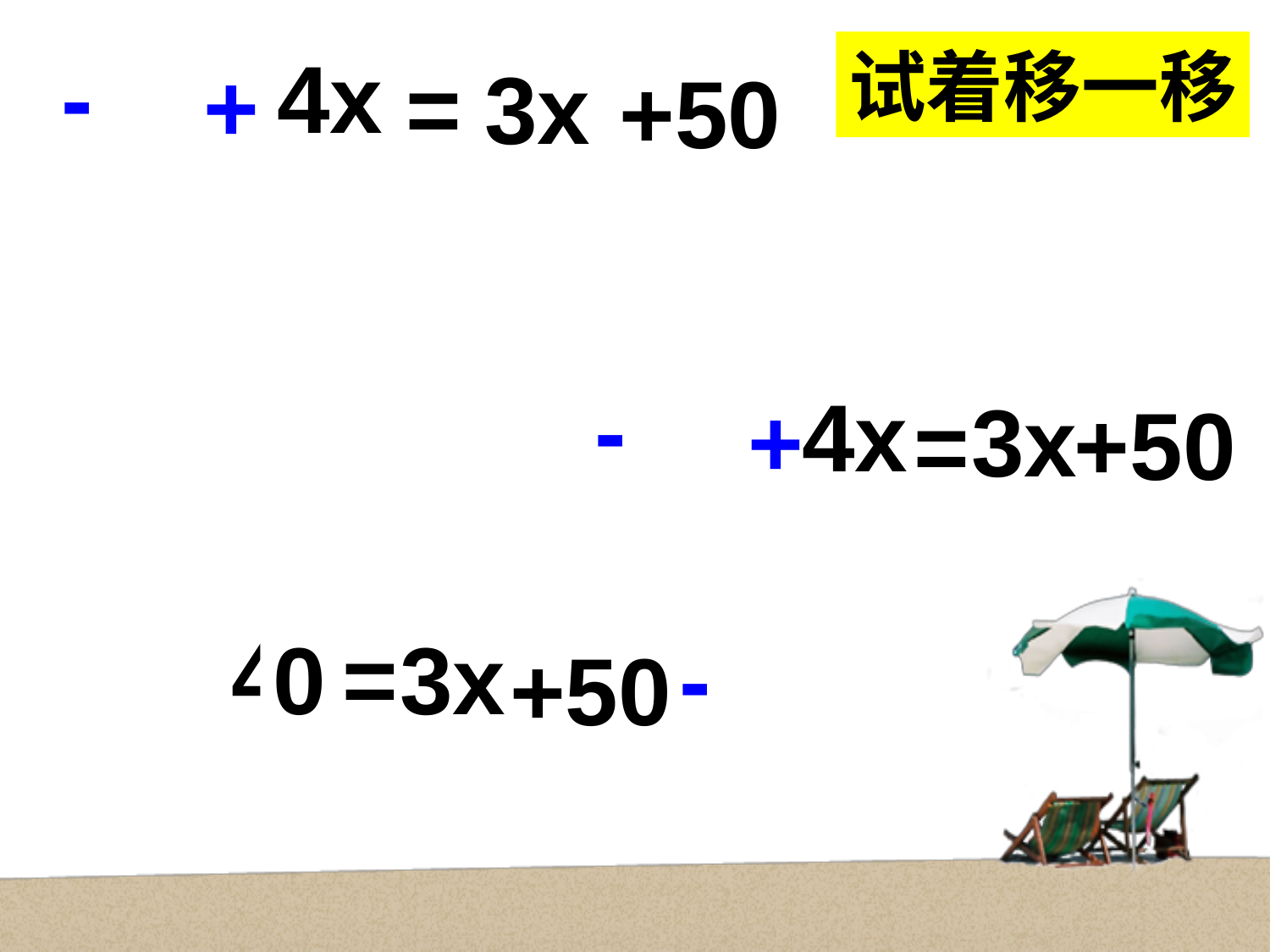

-
4x
试着移一移
+
    =
3x
+50
-
4x
+
3x
+50
    =
4x
    =
0
3x
-
+50